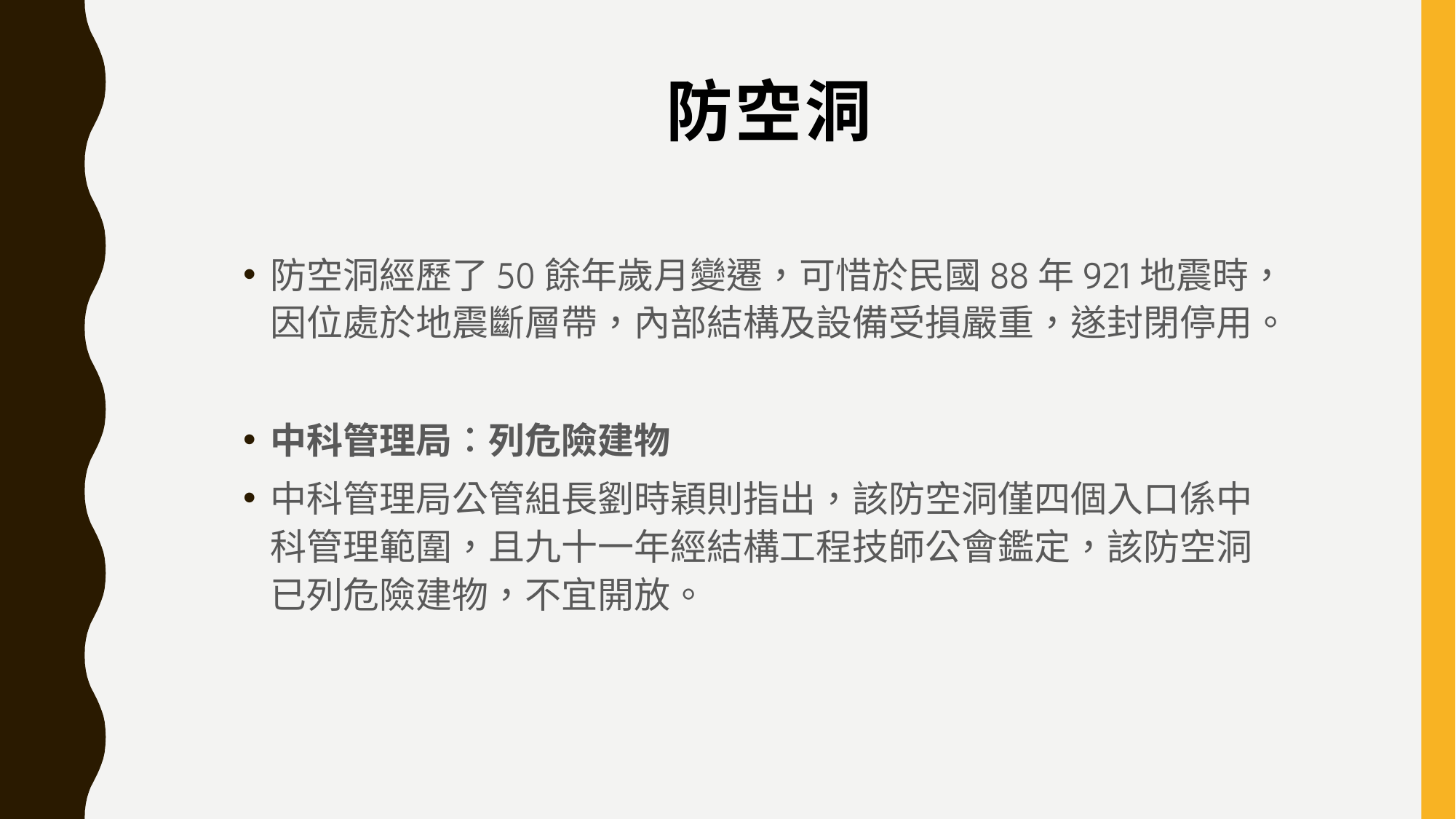

防空洞
防空洞經歷了50餘年歲月變遷，可惜於民國88年921地震時，因位處於地震斷層帶，內部結構及設備受損嚴重，遂封閉停用。

中科管理局︰列危險建物
中科管理局公管組長劉時穎則指出，該防空洞僅四個入口係中科管理範圍，且九十一年經結構工程技師公會鑑定，該防空洞已列危險建物，不宜開放。